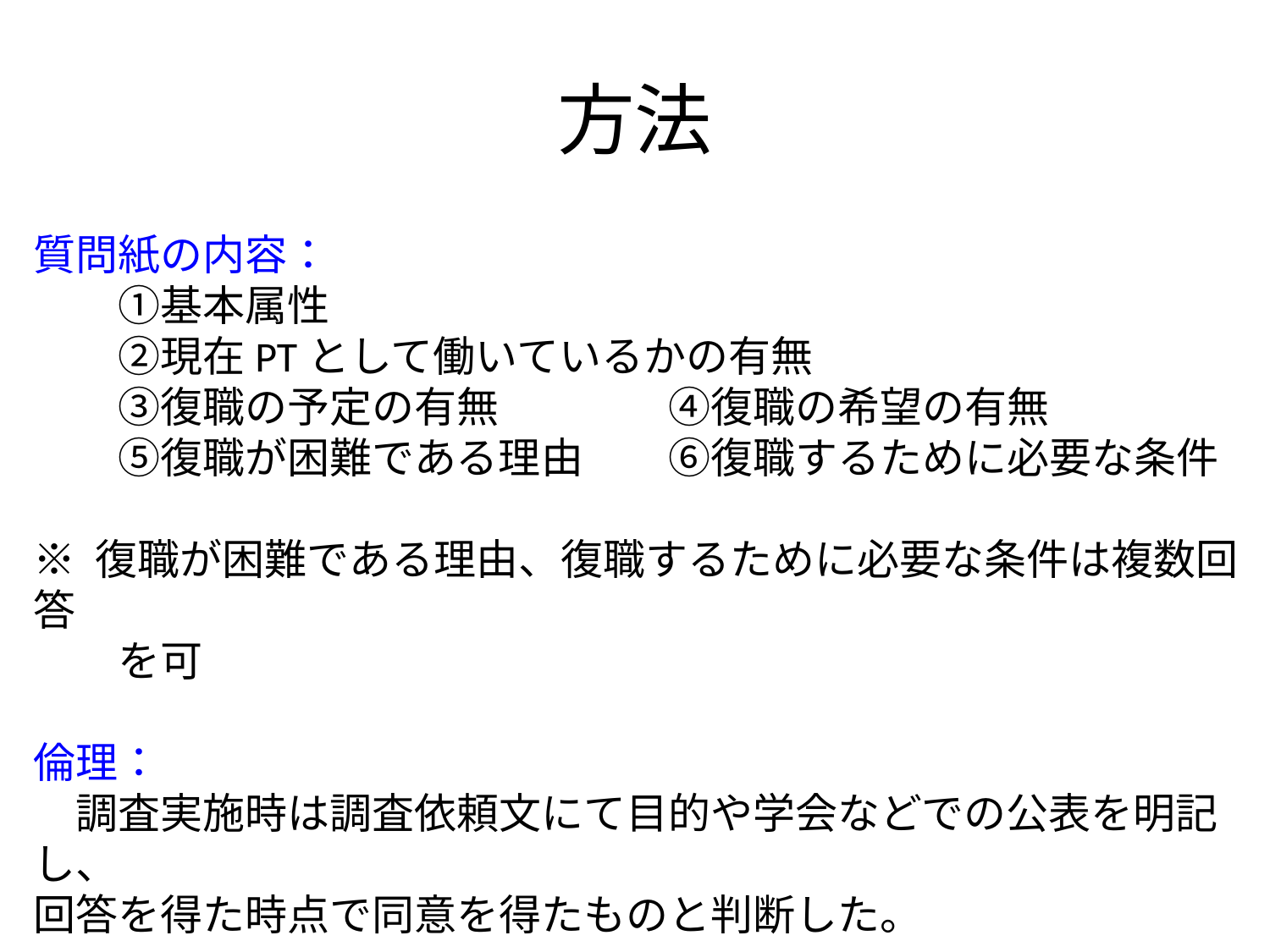

# 方法
質問紙の内容：
　　①基本属性
　　②現在PTとして働いているかの有無
　　③復職の予定の有無		④復職の希望の有無
　　⑤復職が困難である理由　	⑥復職するために必要な条件

※ 復職が困難である理由、復職するために必要な条件は複数回答
　　を可

倫理：
　調査実施時は調査依頼文にて目的や学会などでの公表を明記し、
回答を得た時点で同意を得たものと判断した。